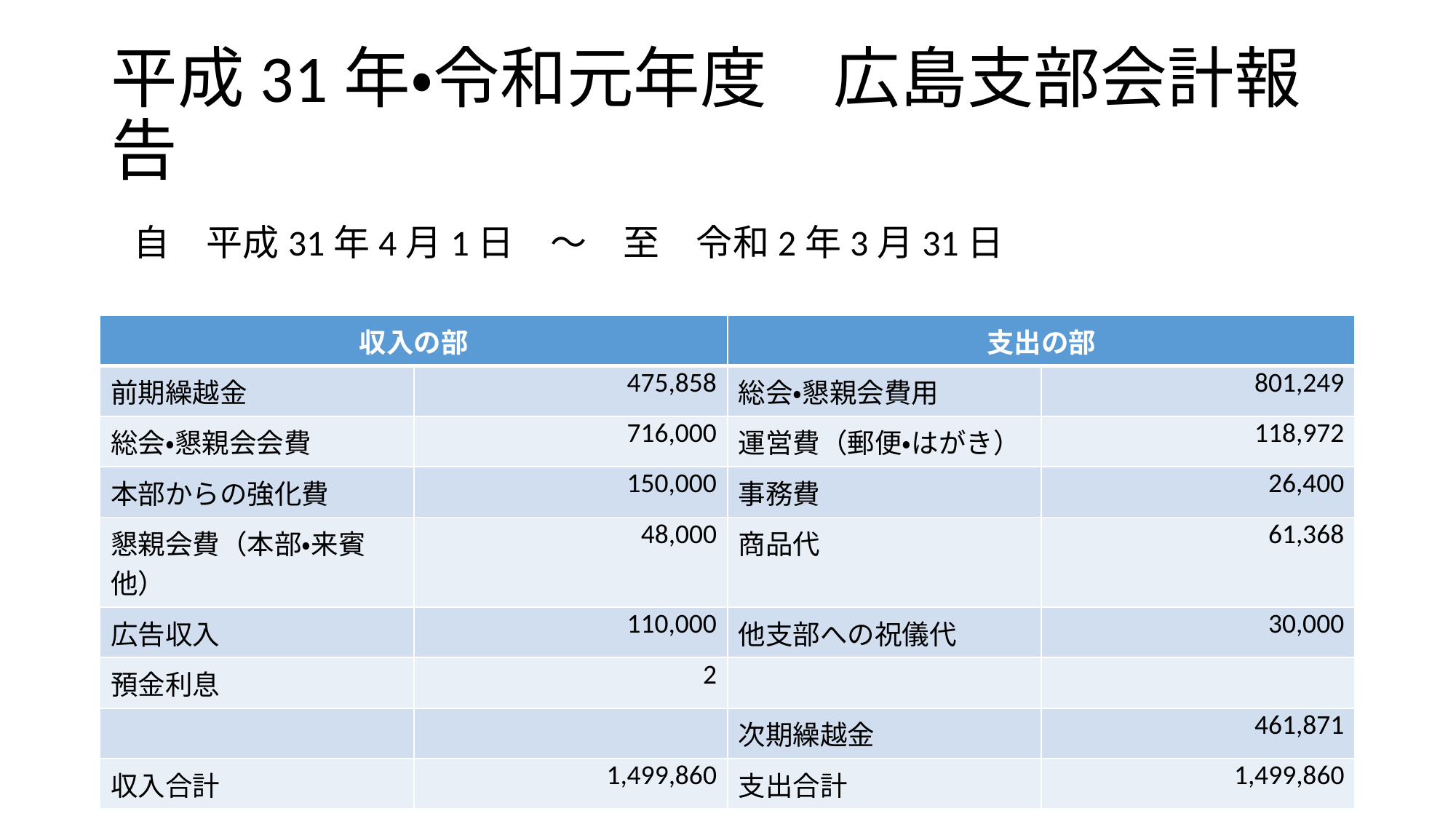

# 平成31年・令和元年度　広島支部会計報告
自　平成31年4月1日　～　至　令和2年3月31日
| 収入の部 |  | 支出の部 |  |
| --- | --- | --- | --- |
| 前期繰越金 | 475,858 | 総会・懇親会費用 | 801,249 |
| 総会・懇親会会費 | 716,000 | 運営費（郵便・はがき） | 118,972 |
| 本部からの強化費 | 150,000 | 事務費 | 26,400 |
| 懇親会費（本部・来賓他） | 48,000 | 商品代 | 61,368 |
| 広告収入 | 110,000 | 他支部への祝儀代 | 30,000 |
| 預金利息 | 2 |  |  |
|  |  | 次期繰越金 | 461,871 |
| 収入合計 | 1,499,860 | 支出合計 | 1,499,860 |